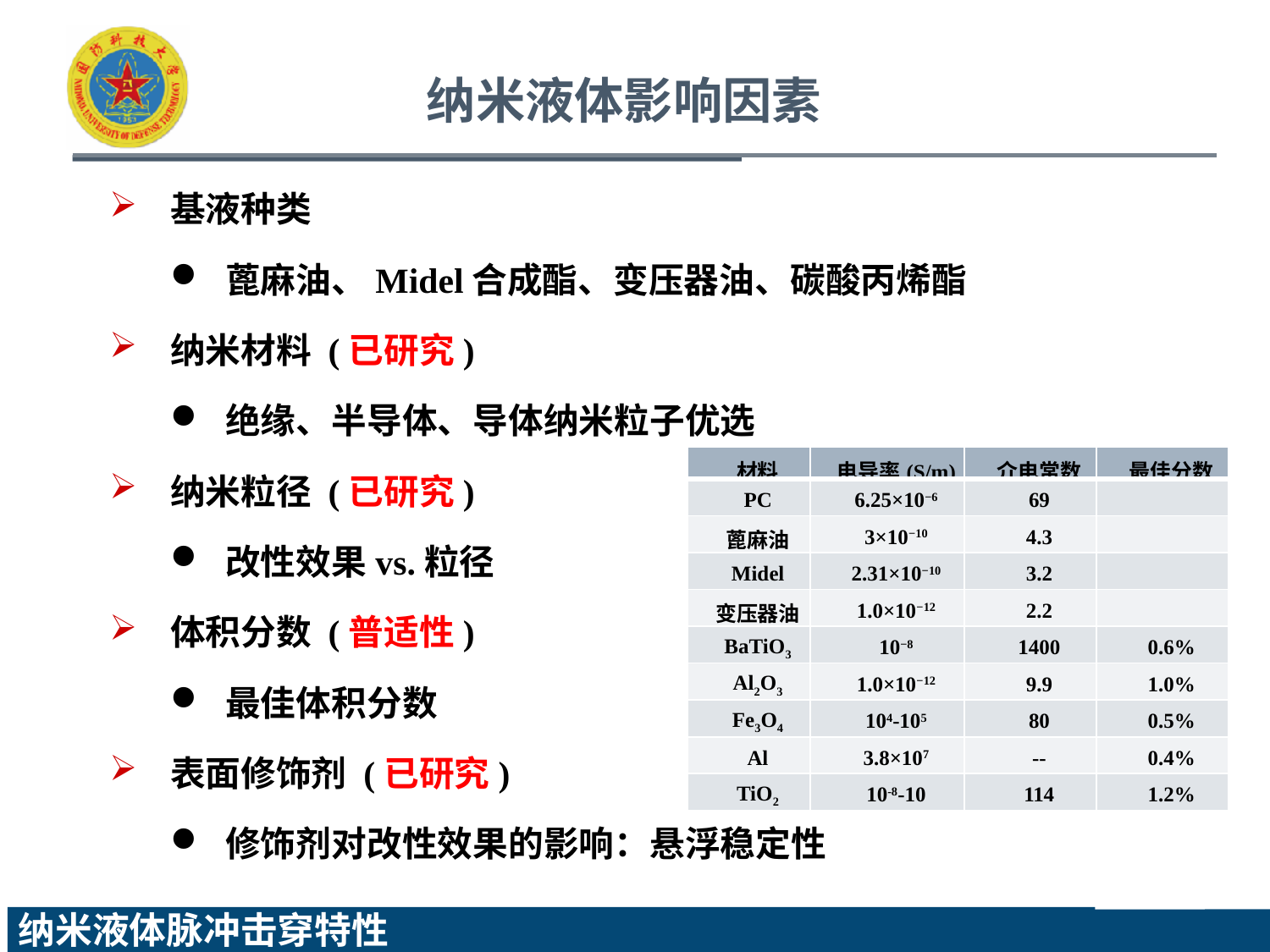

纳米液体影响因素

基液种类
蓖麻油、Midel合成酯、变压器油、碳酸丙烯酯
纳米材料 (已研究)
绝缘、半导体、导体纳米粒子优选
纳米粒径 (已研究)
改性效果vs.粒径
体积分数 (普适性)
最佳体积分数
表面修饰剂 (已研究)
修饰剂对改性效果的影响：悬浮稳定性

| 材料 | 电导率(S/m) | 介电常数 | 最佳分数 |
| --- | --- | --- | --- |
| PC | 6.25×10−6 | 69 |  |
| 蓖麻油 | 3×10−10 | 4.3 |  |
| Midel | 2.31×10−10 | 3.2 |  |
| 变压器油 | 1.0×10−12 | 2.2 |  |
| BaTiO3 | 10−8 | 1400 | 0.6% |
| Al2O3 | 1.0×10−12 | 9.9 | 1.0% |
| Fe3O4 | 104-105 | 80 | 0.5% |
| Al | 3.8×107 | -- | 0.4% |
| TiO2 | 10-8-10 | 114 | 1.2% |
8
纳米液体脉冲击穿特性

5